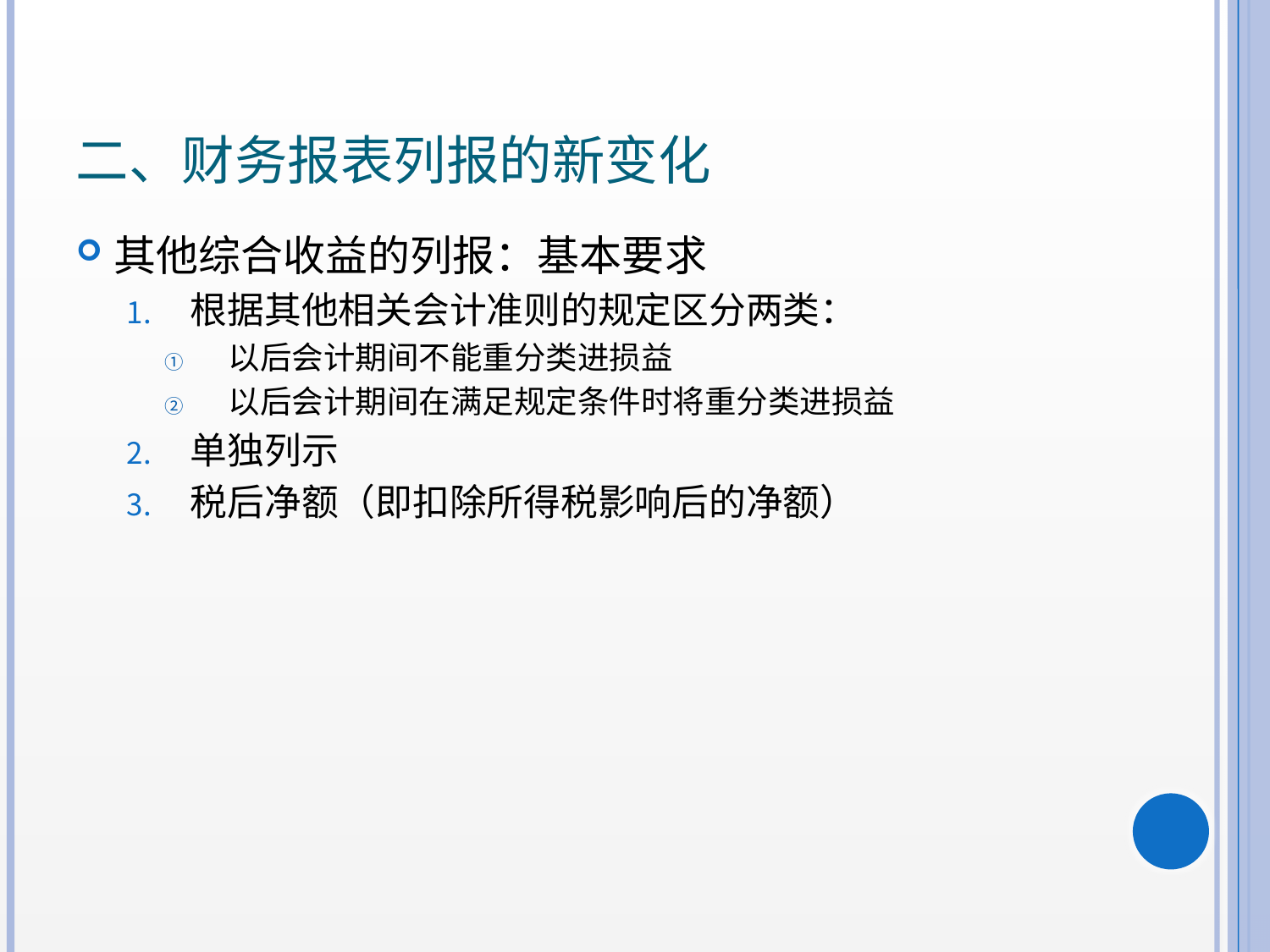

# 二、财务报表列报的新变化
其他综合收益的列报：基本要求
根据其他相关会计准则的规定区分两类：
以后会计期间不能重分类进损益
以后会计期间在满足规定条件时将重分类进损益
单独列示
税后净额（即扣除所得税影响后的净额）